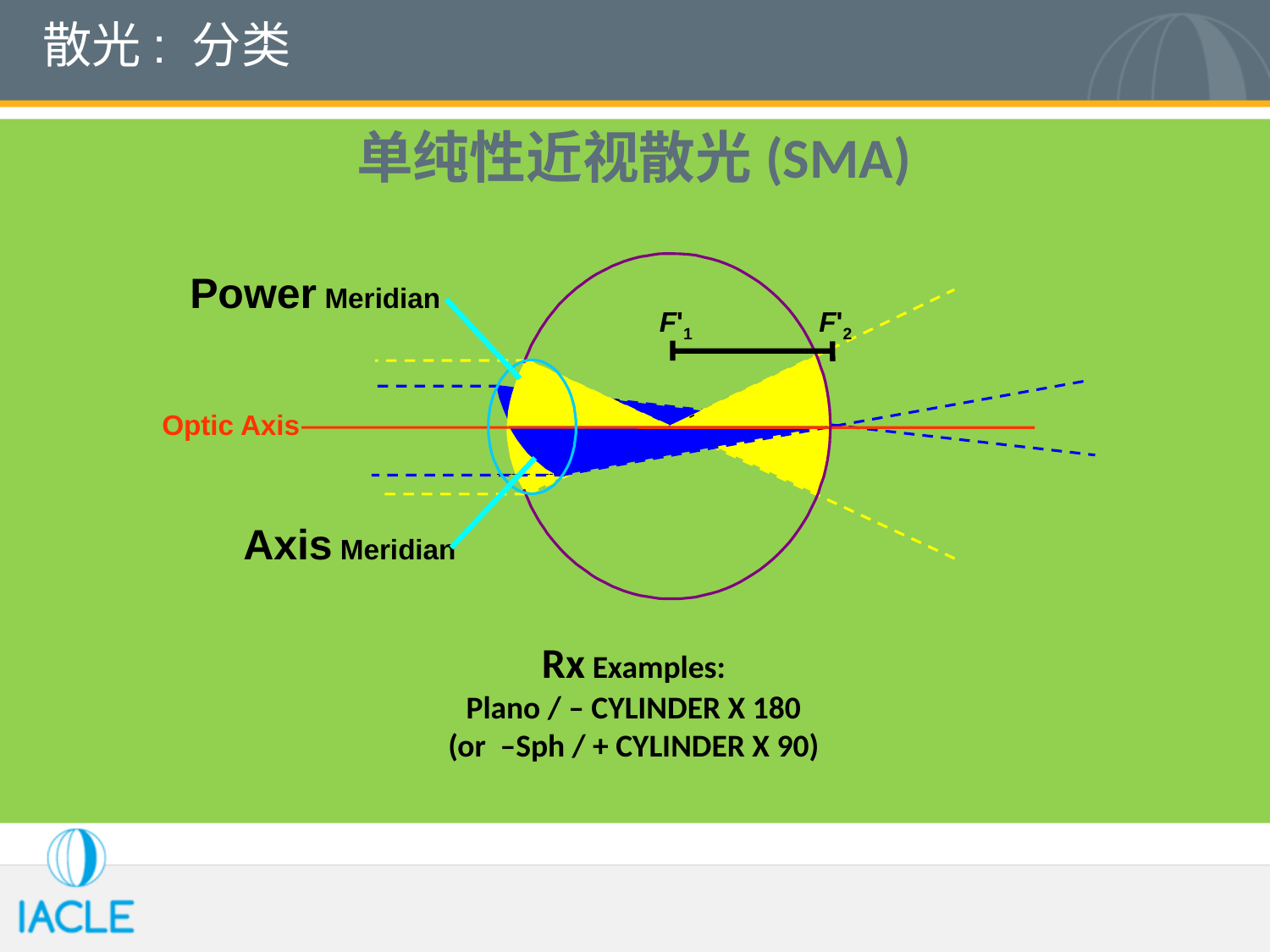

# 散光: 分类

单纯性近视散光(SMA)

Power Meridian

F'1
F'2

Optic Axis

Axis Meridian
Rx Examples:
Plano / – CYLINDER X 180
(or  –Sph / + CYLINDER X 90)